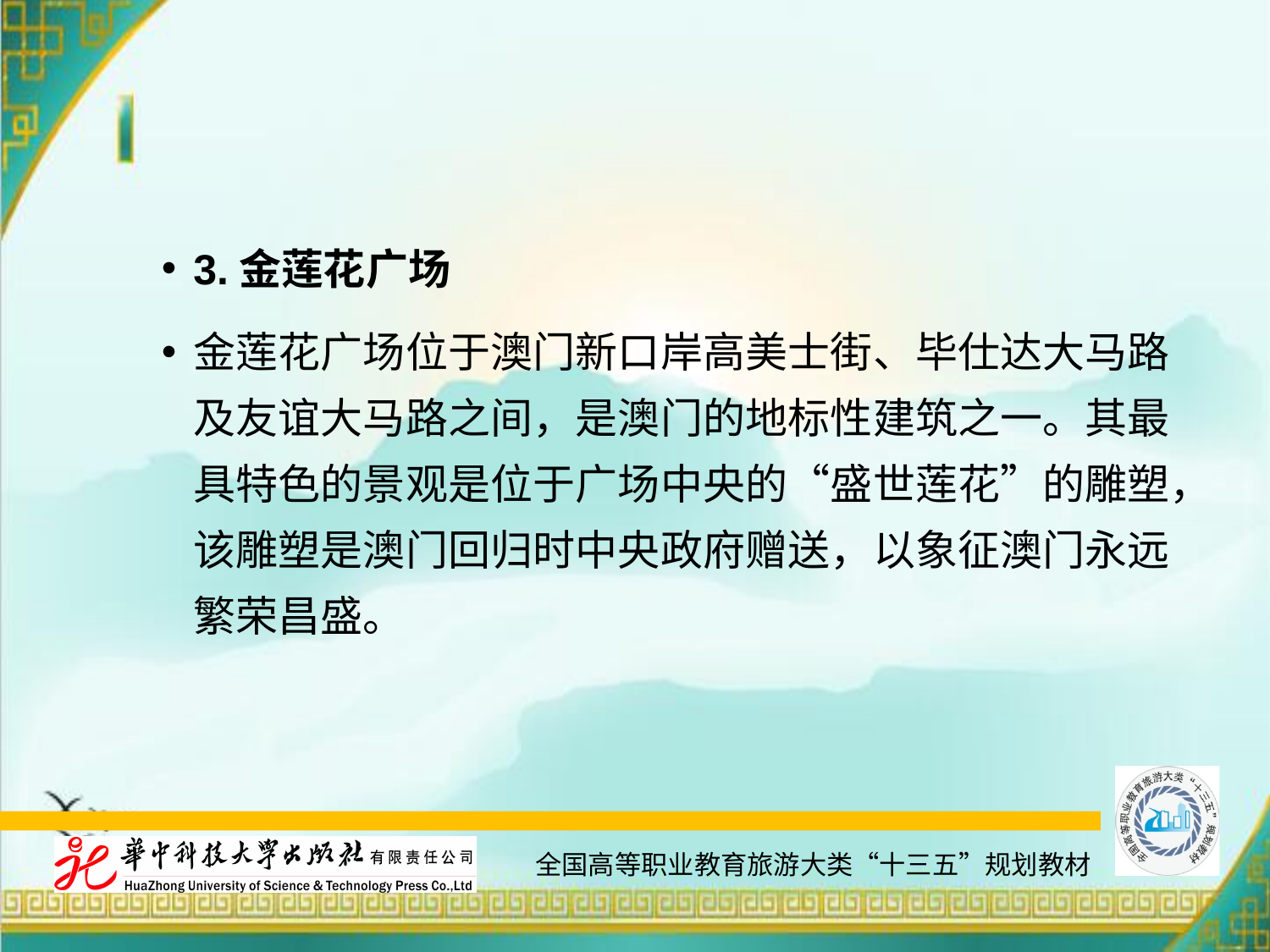

#
3.金莲花广场
金莲花广场位于澳门新口岸高美士街、毕仕达大马路及友谊大马路之间，是澳门的地标性建筑之一。其最具特色的景观是位于广场中央的“盛世莲花”的雕塑，该雕塑是澳门回归时中央政府赠送，以象征澳门永远繁荣昌盛。